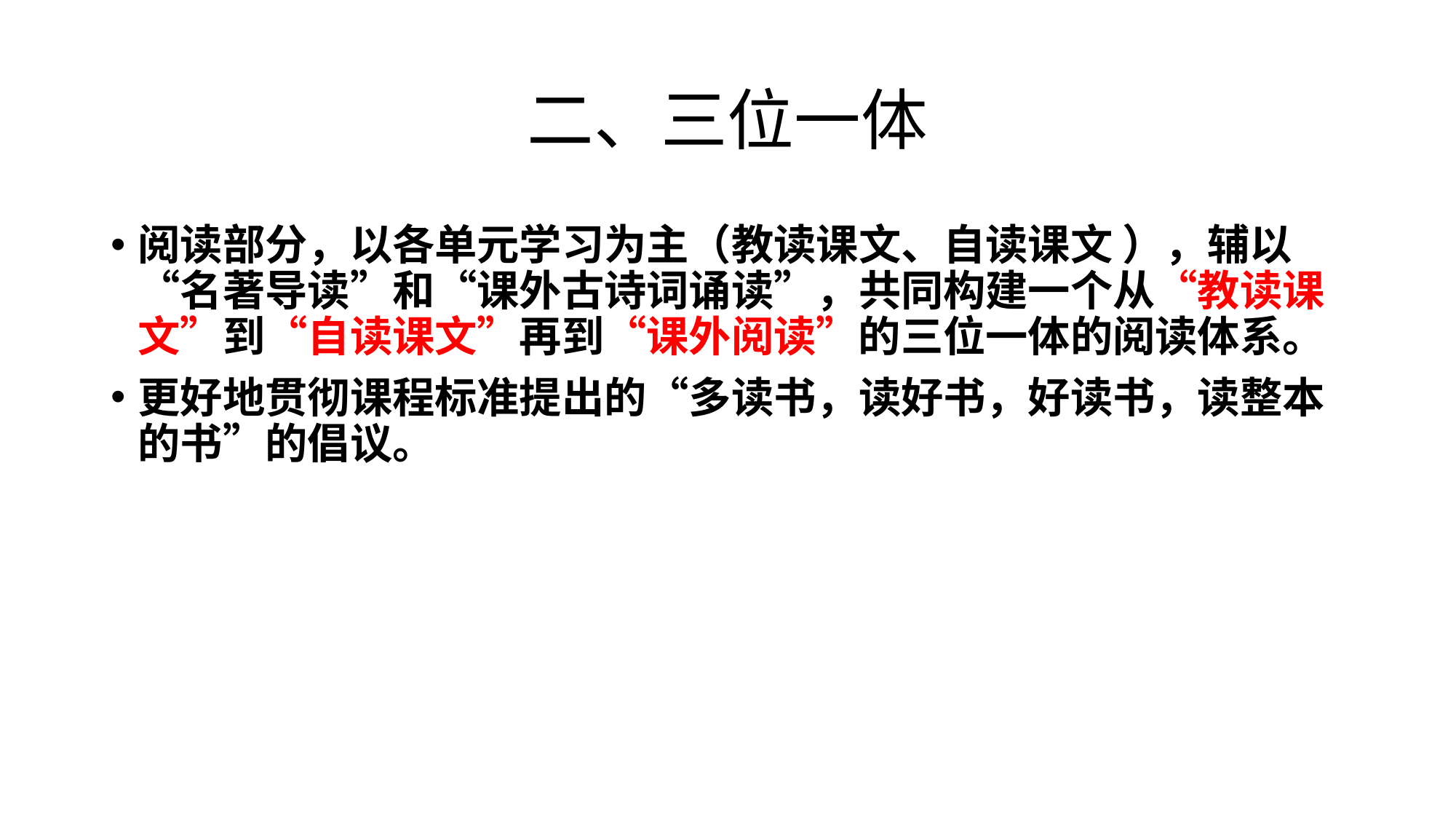

# 二、三位一体
阅读部分，以各单元学习为主（教读课文、自读课文 ），辅以“名著导读”和“课外古诗词诵读”，共同构建一个从“教读课文”到“自读课文”再到“课外阅读”的三位一体的阅读体系。
更好地贯彻课程标准提出的“多读书，读好书，好读书，读整本的书”的倡议。